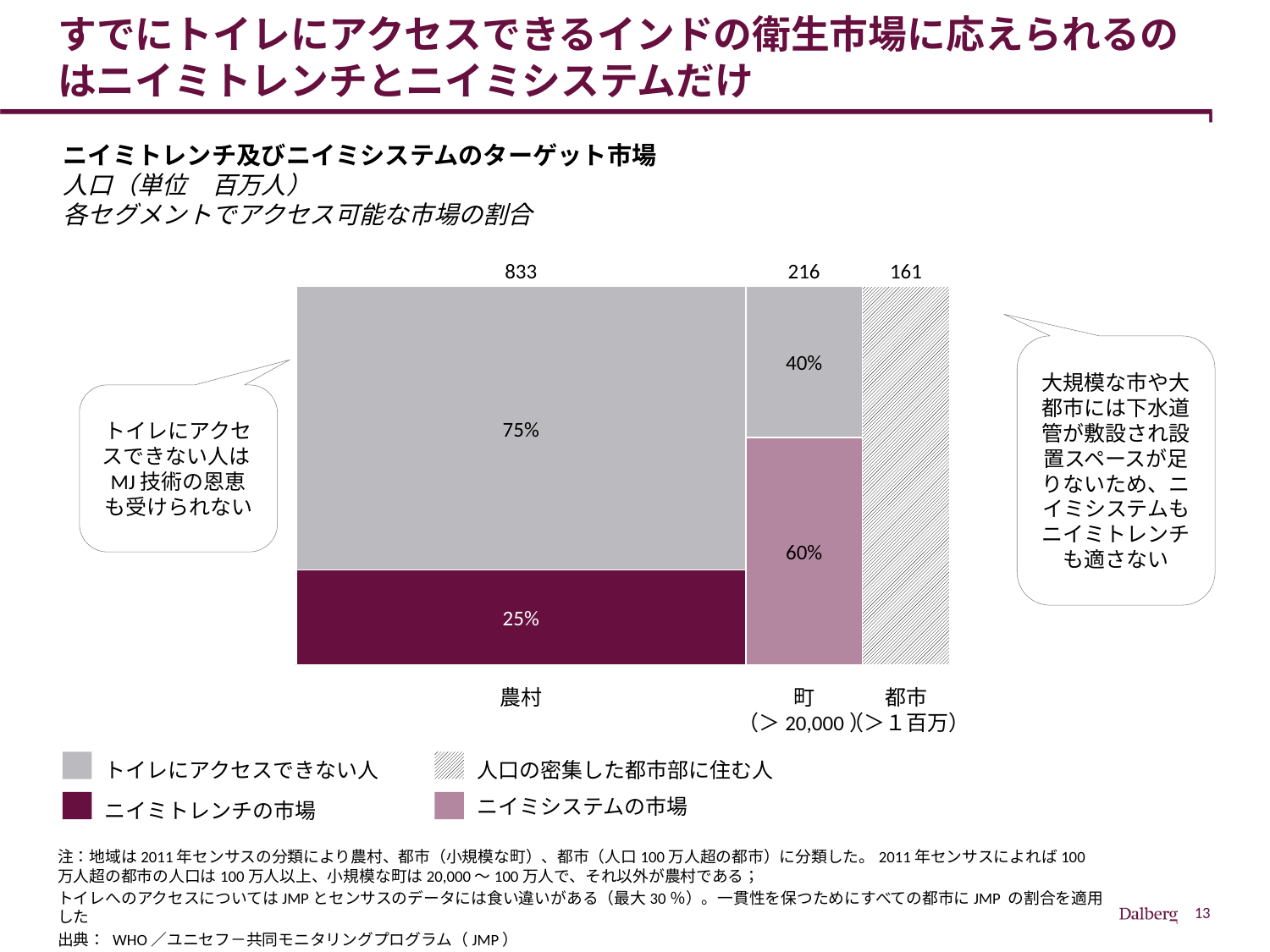

# すでにトイレにアクセスできるインドの衛生市場に応えられるのはニイミトレンチとニイミシステムだけ
ニイミトレンチ及びニイミシステムのターゲット市場
人口（単位　百万人）
各セグメントでアクセス可能な市場の割合
833
216
161

大規模な市や大都市には下水道管が敷設され設置スペースが足りないため、ニイミシステムもニイミトレンチも適さない
40%
トイレにアクセスできない人はMJ技術の恩恵も受けられない
75%

60%

25%
農村
町
（＞20,000）
都市
（＞１百万）

トイレにアクセスできない人

人口の密集した都市部に住む人

ニイミトレンチの市場

ニイミシステムの市場
注：地域は2011年センサスの分類により農村、都市（小規模な町）、都市（人口100万人超の都市）に分類した。2011年センサスによれば100万人超の都市の人口は100万人以上、小規模な町は20,000～100万人で、それ以外が農村である；
トイレへのアクセスについてはJMPとセンサスのデータには食い違いがある（最大30％）。一貫性を保つためにすべての都市にJMP の割合を適用した
出典： WHO／ユニセフ－共同モニタリングプログラム（JMP）